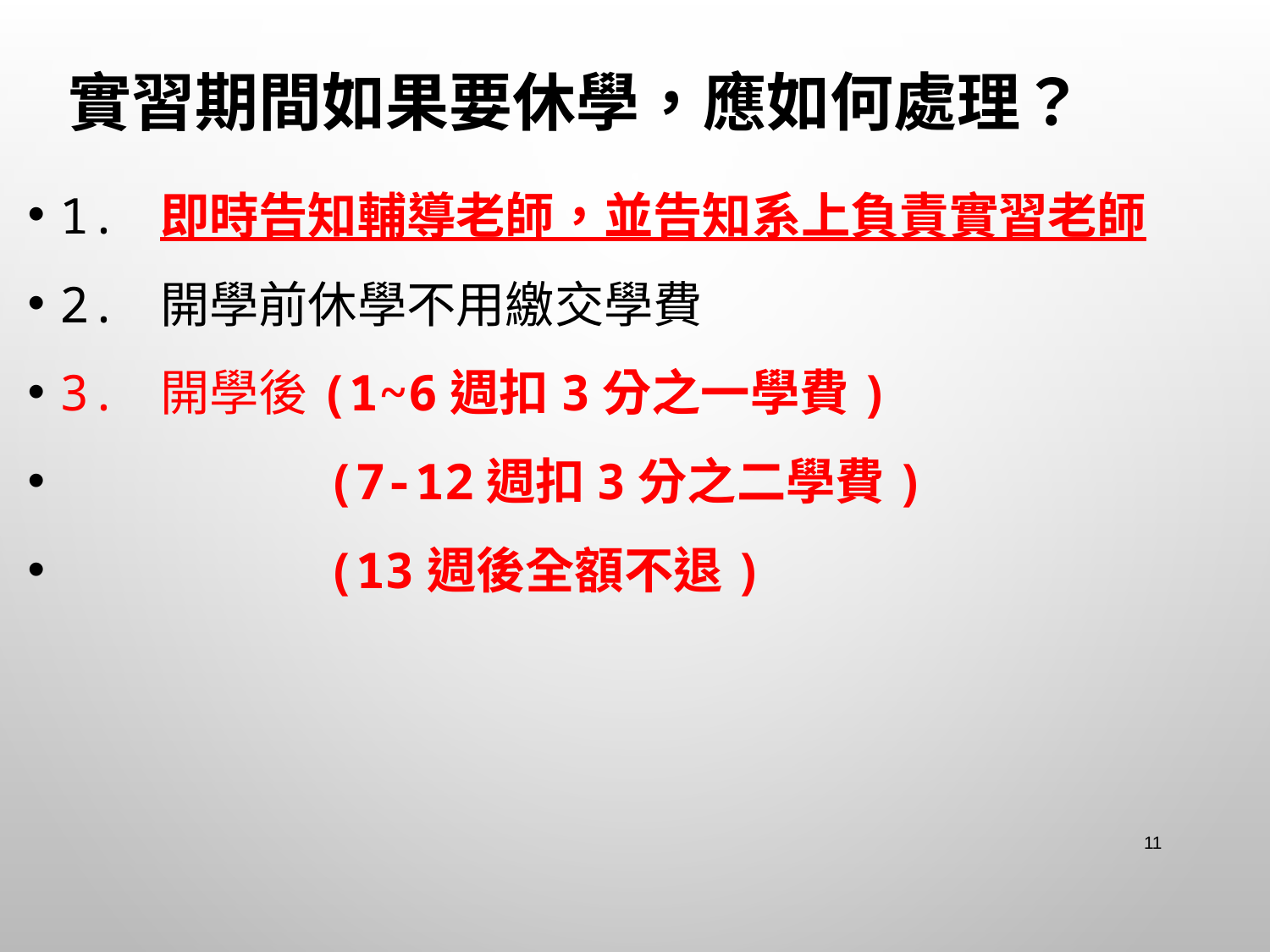

# 實習期間如果要休學，應如何處理？
1. 即時告知輔導老師，並告知系上負責實習老師
2. 開學前休學不用繳交學費
3. 開學後(1~6週扣3分之一學費)
         (7-12週扣3分之二學費)
         (13週後全額不退)
11